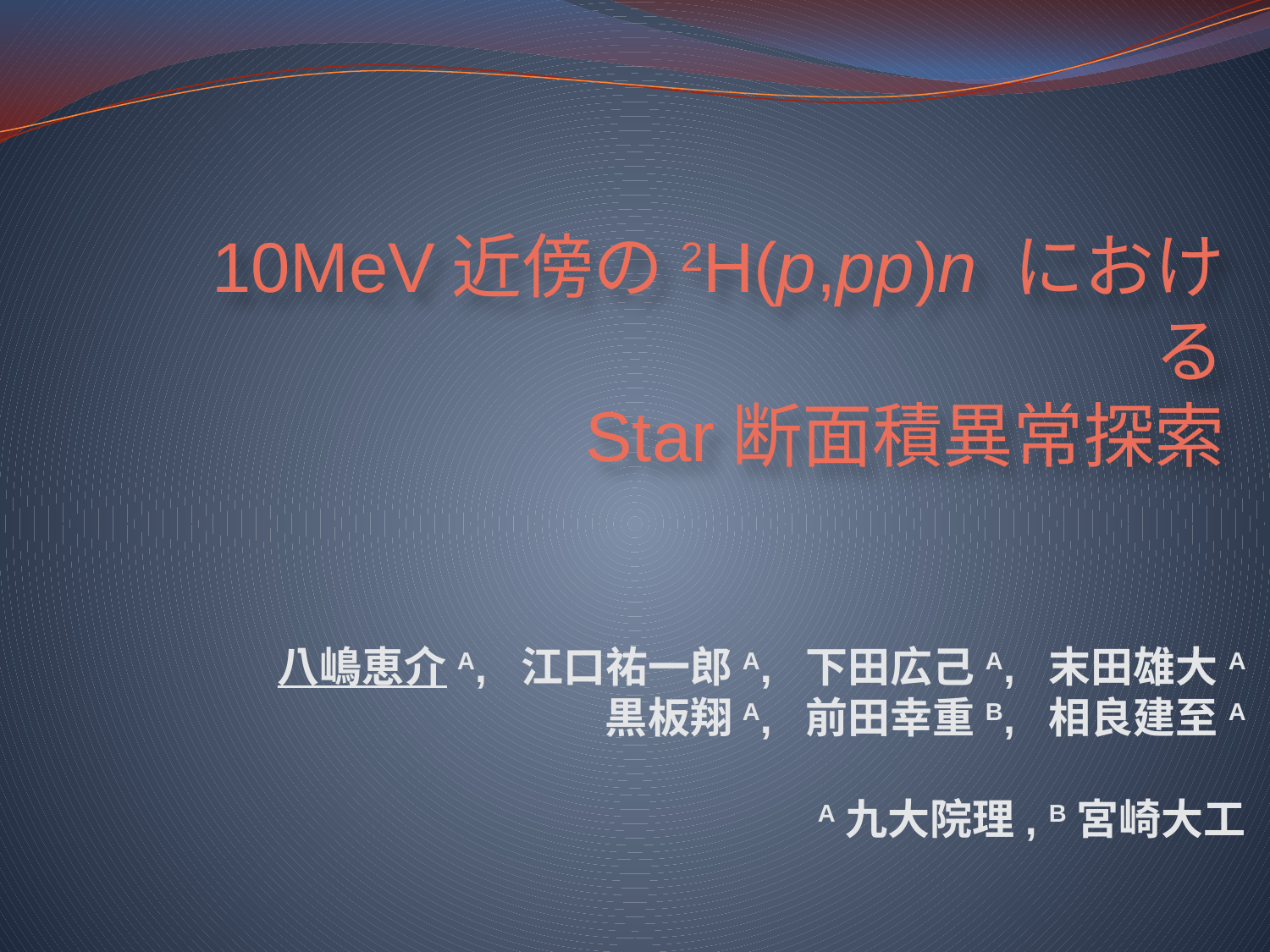

# 10MeV近傍の2H(p,pp)n における Star断面積異常探索
八嶋恵介A,  江口祐一郎A,  下田広己A,  末田雄大A
黒板翔A,  前田幸重B,  相良建至A

A九大院理, B宮崎大工